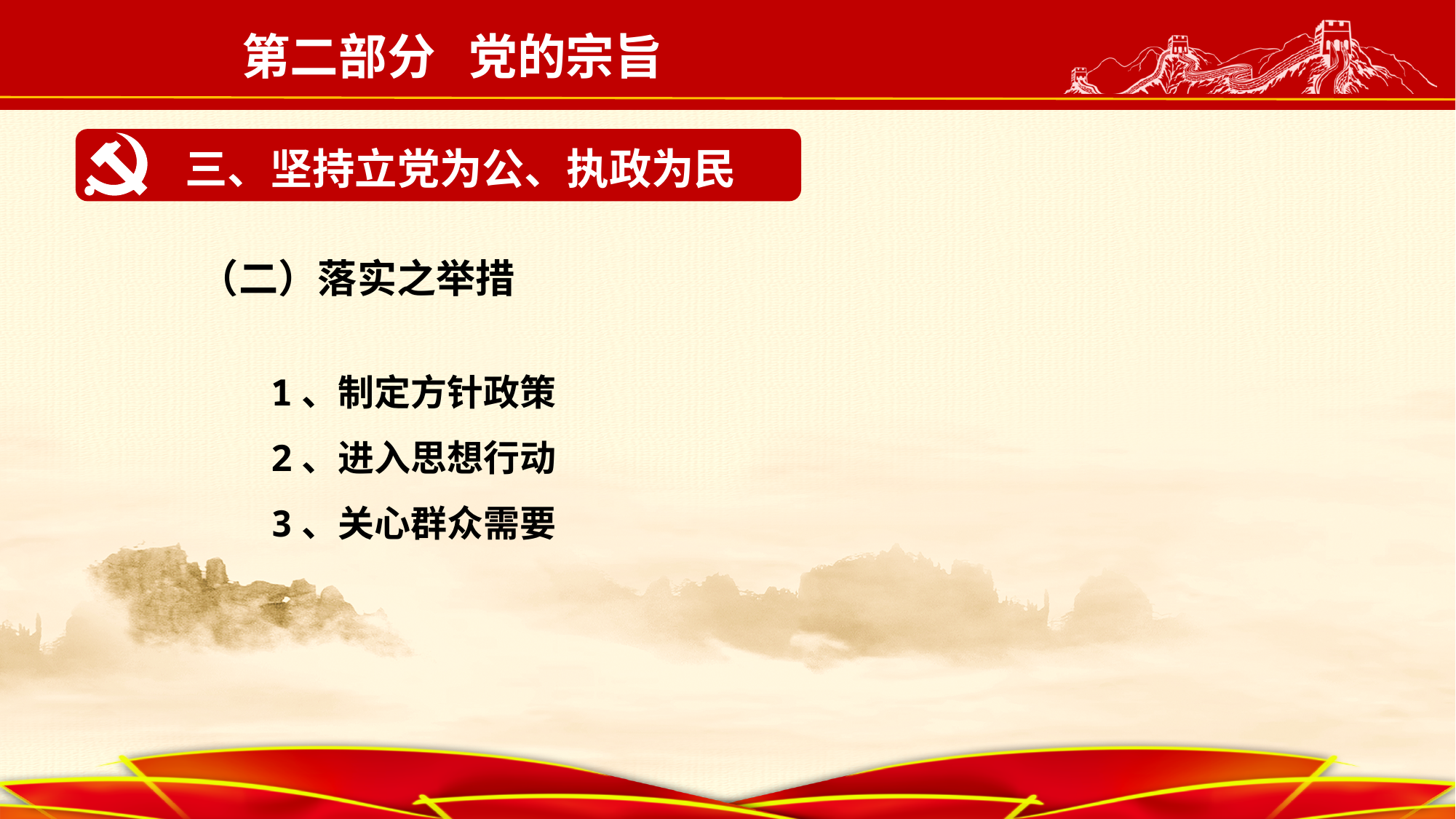

第二部分   党的宗旨

三、坚持立党为公、执政为民
（二）落实之举措
1、制定方针政策
2、进入思想行动
3、关心群众需要